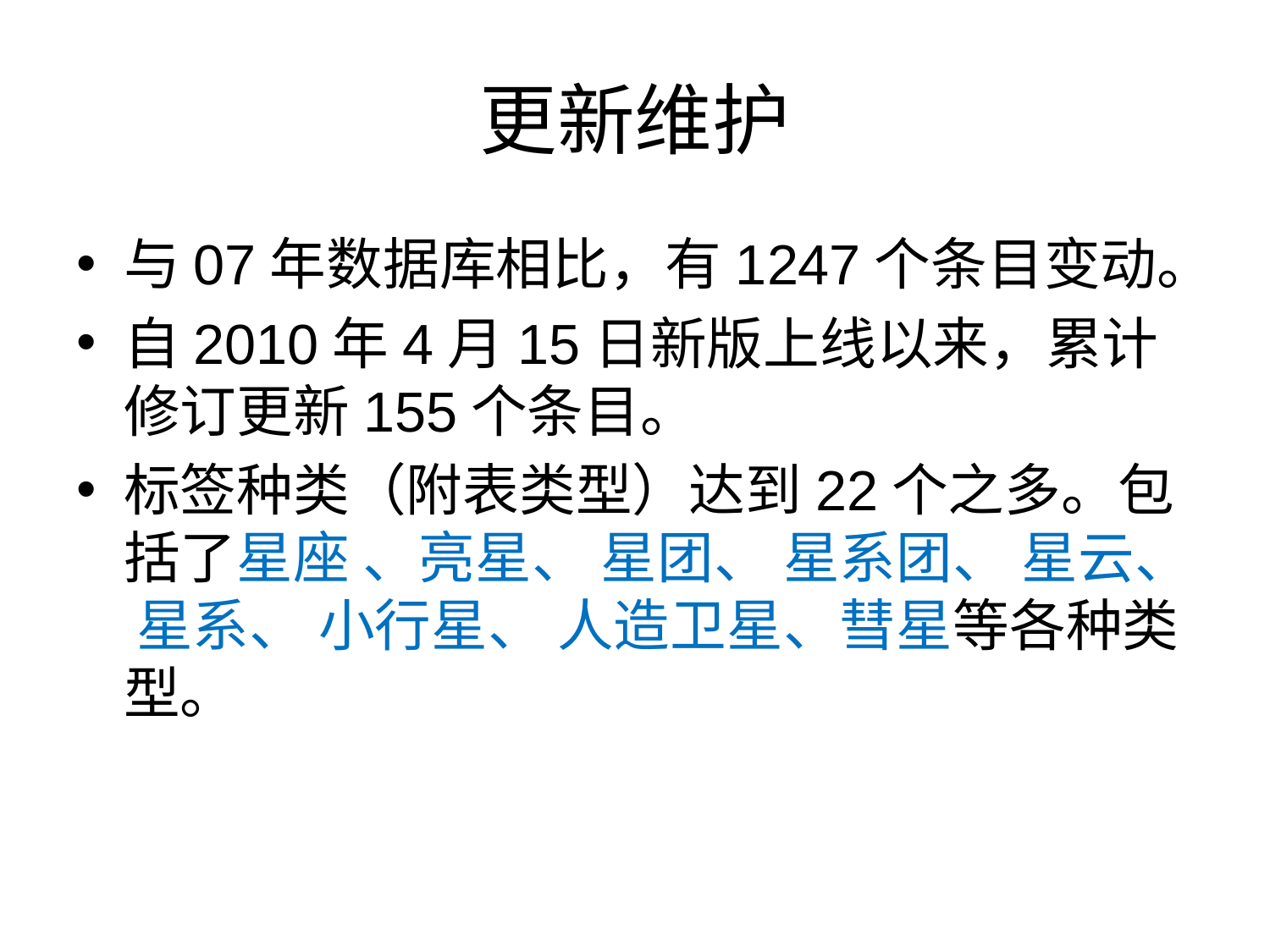

# 更新维护
与07年数据库相比，有1247个条目变动。
自2010年4月15日新版上线以来，累计修订更新155个条目。
标签种类（附表类型）达到22个之多。包括了星座 、亮星、 星团、 星系团、 星云、 星系、 小行星、 人造卫星、彗星等各种类型。